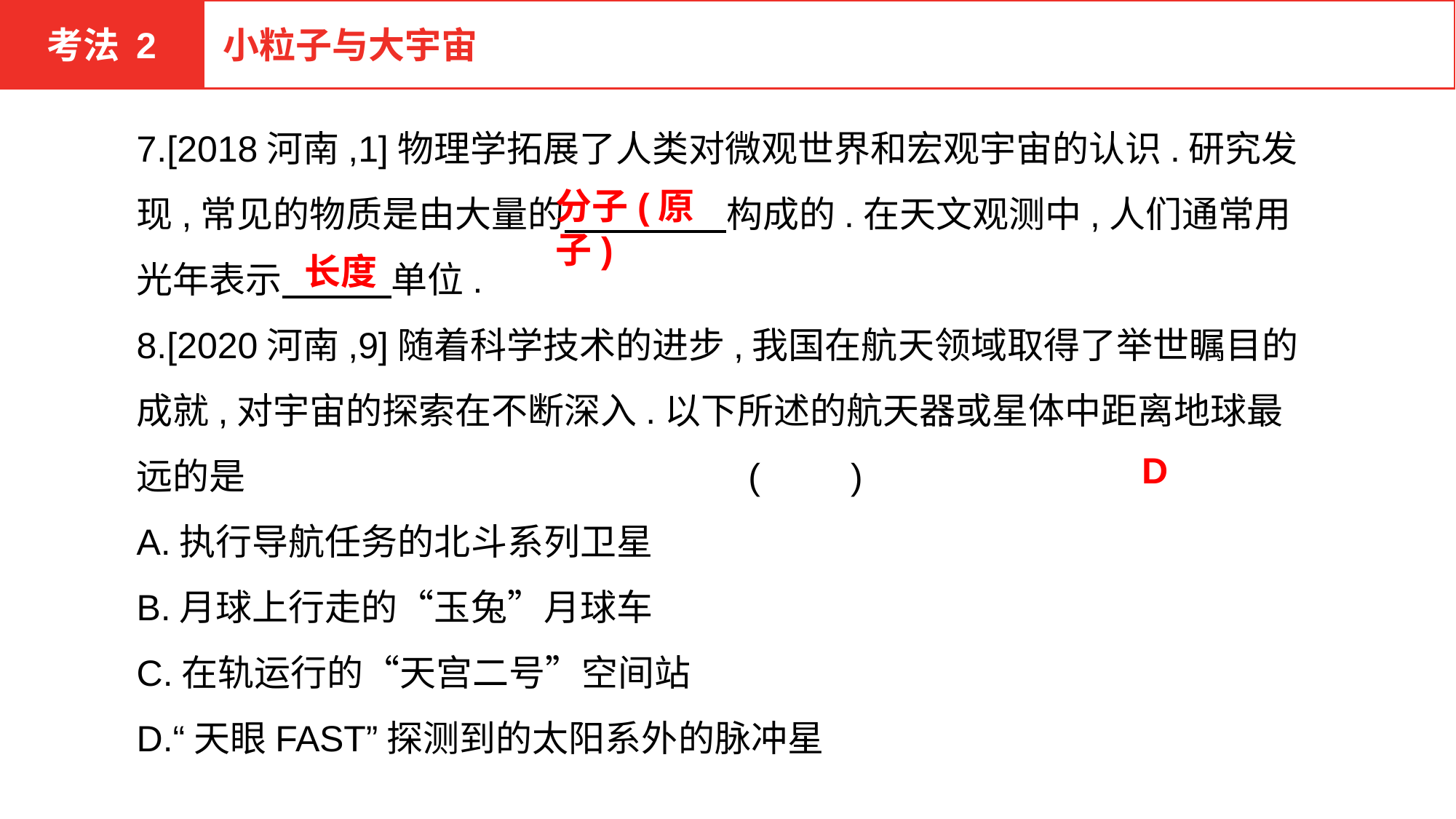

考法 2
小粒子与大宇宙

7.[2018河南,1]物理学拓展了人类对微观世界和宏观宇宙的认识.研究发现,常见的物质是由大量的　　　　  构成的.在天文观测中,人们通常用光年表示　　　单位.
8.[2020河南,9]随着科学技术的进步,我国在航天领域取得了举世瞩目的成就,对宇宙的探索在不断深入.以下所述的航天器或星体中距离地球最远的是	                                               (　　)
A.执行导航任务的北斗系列卫星
B.月球上行走的“玉兔”月球车
C.在轨运行的“天宫二号”空间站
D.“天眼FAST”探测到的太阳系外的脉冲星
分子(原子)
长度
D